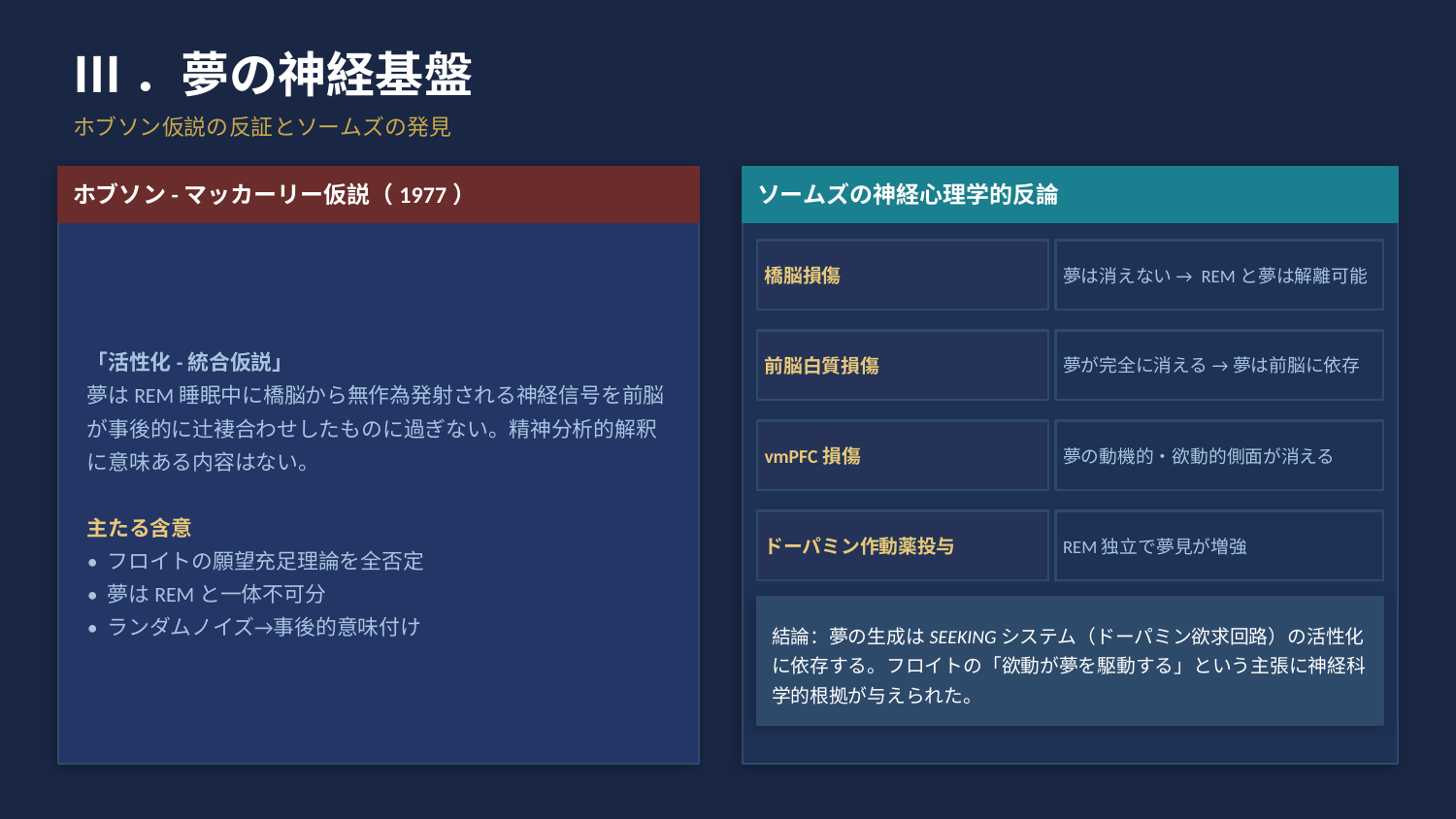

Ⅲ．夢の神経基盤
ホブソン仮説の反証とソームズの発見

ホブソン-マッカーリー仮説（1977）
ソームズの神経心理学的反論
「活性化-統合仮説」
夢はREM睡眠中に橋脳から無作為発射される神経信号を前脳が事後的に辻褄合わせしたものに過ぎない。精神分析的解釈に意味ある内容はない。

主たる含意
• フロイトの願望充足理論を全否定
• 夢はREMと一体不可分
• ランダムノイズ→事後的意味付け

橋脳損傷
夢は消えない → REMと夢は解離可能

前脳白質損傷
夢が完全に消える → 夢は前脳に依存

vmPFC損傷
夢の動機的・欲動的側面が消える

ドーパミン作動薬投与
REM独立で夢見が増強

結論：夢の生成はSEEKINGシステム（ドーパミン欲求回路）の活性化に依存する。フロイトの「欲動が夢を駆動する」という主張に神経科学的根拠が与えられた。